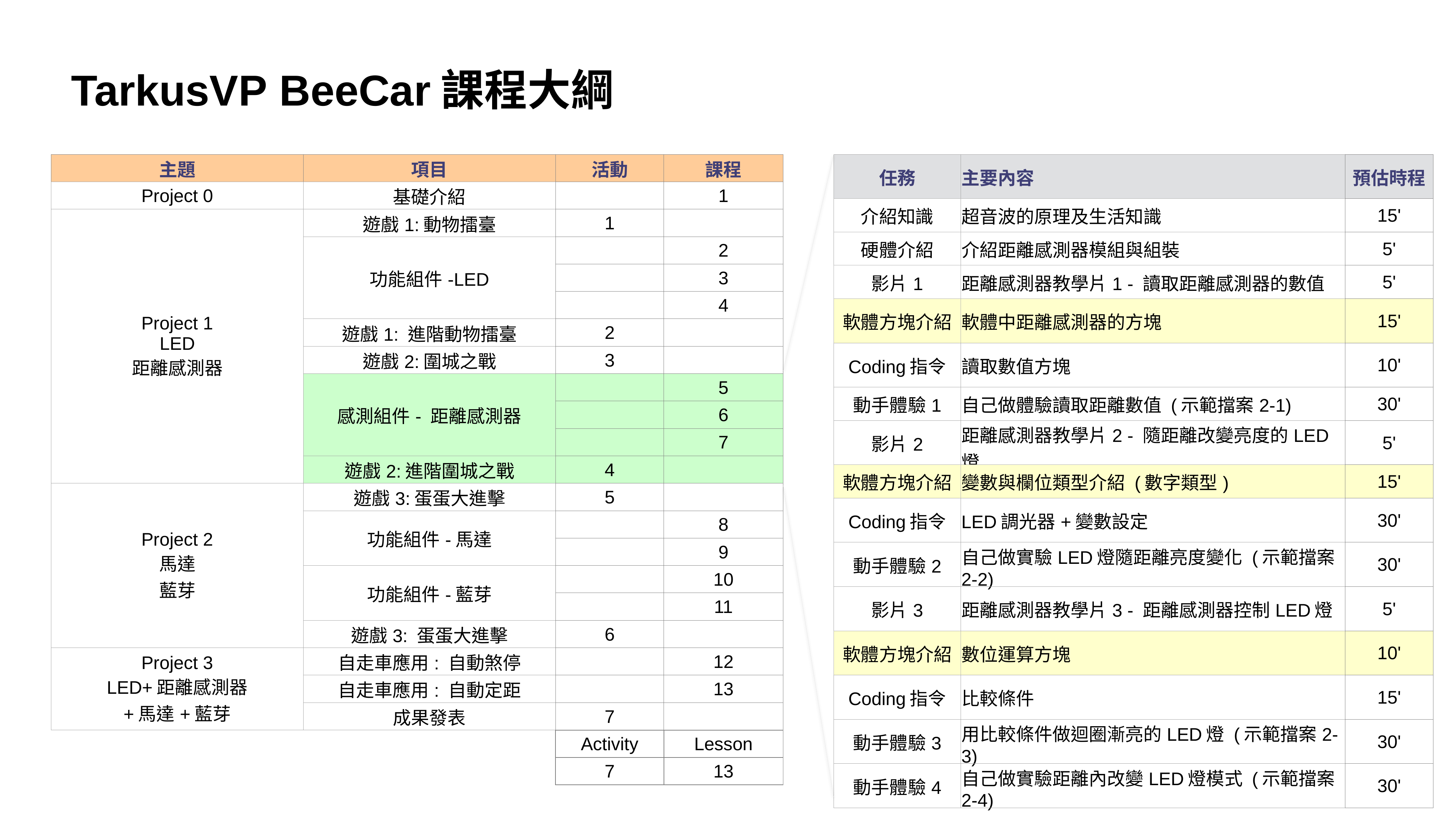

TarkusVP BeeCar課程大綱

| 主題 | 項目 | 活動 | 課程 |
| --- | --- | --- | --- |
| Project 0 | 基礎介紹 |  | 1 |
| Project 1 LED 距離感測器 | 遊戲1:動物擂臺 | 1 |  |
|  | 功能組件-LED |  | 2 |
|  |  |  | 3 |
|  |  |  | 4 |
|  | 遊戲1: 進階動物擂臺 | 2 |  |
|  | 遊戲2:圍城之戰 | 3 |  |
|  | 感測組件- 距離感測器 |  | 5 |
|  |  |  | 6 |
|  |  |  | 7 |
|  | 遊戲2:進階圍城之戰 | 4 |  |
| Project 2 馬達 藍芽 | 遊戲3:蛋蛋大進擊 | 5 |  |
|  | 功能組件-馬達 |  | 8 |
|  |  |  | 9 |
|  | 功能組件-藍芽 |  | 10 |
|  |  |  | 11 |
|  | 遊戲3: 蛋蛋大進擊 | 6 |  |
| Project 3 LED+距離感測器 +馬達+藍芽 | 自走車應用: 自動煞停 |  | 12 |
|  | 自走車應用: 自動定距 |  | 13 |
|  | 成果發表 | 7 |  |
|  |  | Activity | Lesson |
|  |  | 7 | 13 |
| 任務 | 主要內容 | 預估時程 |
| --- | --- | --- |
| 介紹知識 | 超音波的原理及生活知識 | 15' |
| 硬體介紹 | 介紹距離感測器模組與組裝 | 5' |
| 影片1 | 距離感測器教學片1 - 讀取距離感測器的數值 | 5' |
| 軟體方塊介紹 | 軟體中距離感測器的方塊 | 15' |
| Coding指令 | 讀取數值方塊 | 10' |
| 動手體驗1 | 自己做體驗讀取距離數值 (示範擋案2-1) | 30' |
| 影片2 | 距離感測器教學片2 - 隨距離改變亮度的LED燈 | 5' |
| 軟體方塊介紹 | 變數與欄位類型介紹 (數字類型) | 15' |
| Coding指令 | LED調光器+變數設定 | 30' |
| 動手體驗2 | 自己做實驗LED燈隨距離亮度變化 (示範擋案2-2) | 30' |
| 影片3 | 距離感測器教學片3 - 距離感測器控制LED燈 | 5' |
| 軟體方塊介紹 | 數位運算方塊 | 10' |
| Coding指令 | 比較條件 | 15' |
| 動手體驗3 | 用比較條件做迴圈漸亮的LED燈 (示範擋案2-3) | 30' |
| 動手體驗4 | 自己做實驗距離內改變LED燈模式 (示範擋案2-4) | 30' |